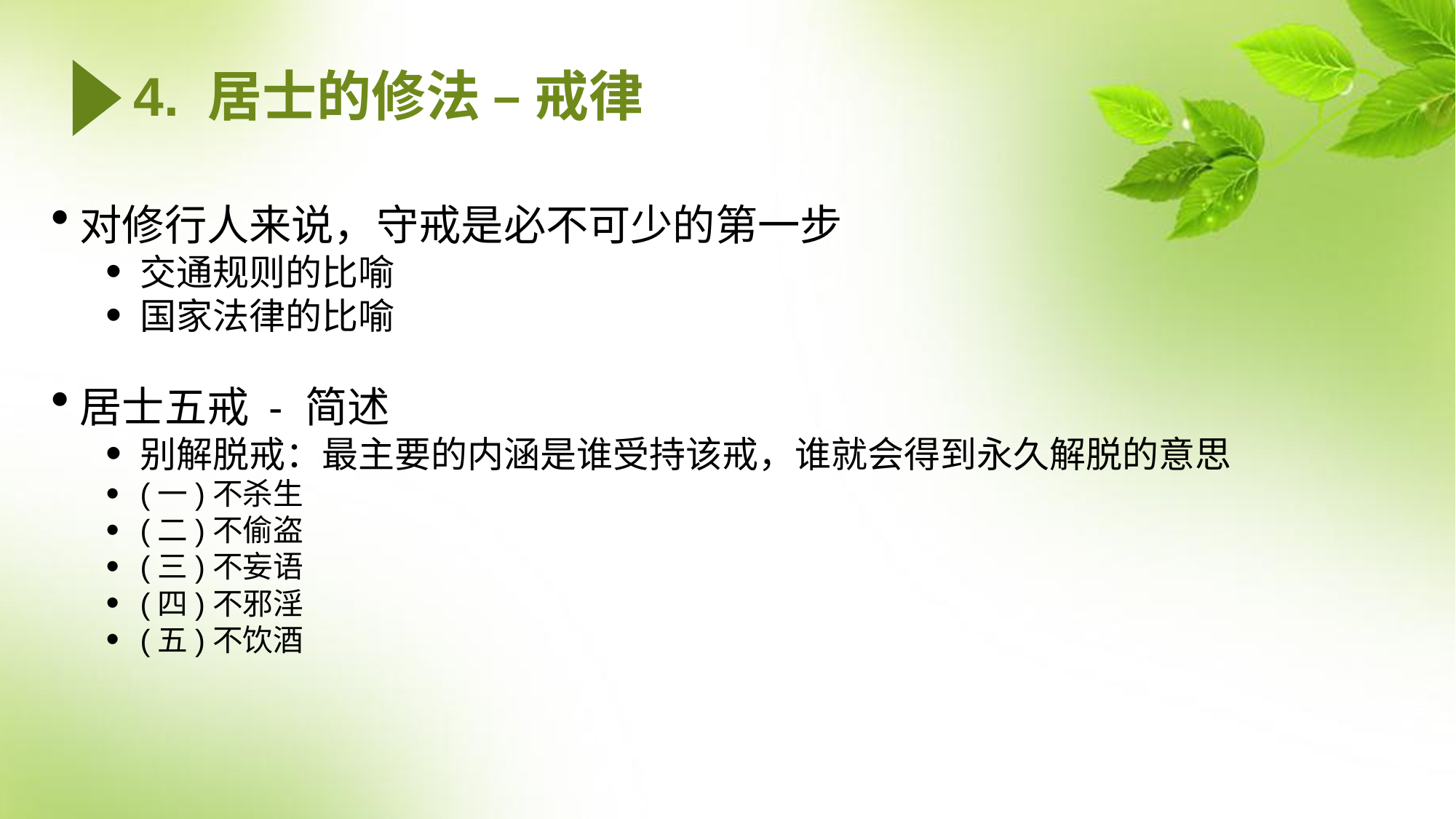

# 4. 居士的修法 – 戒律
对修行人来说，守戒是必不可少的第一步
交通规则的比喻
国家法律的比喻

居士五戒 - 简述
别解脱戒：最主要的内涵是谁受持该戒，谁就会得到永久解脱的意思
(一)不杀生
(二)不偷盗
(三)不妄语
(四)不邪淫
(五)不饮酒